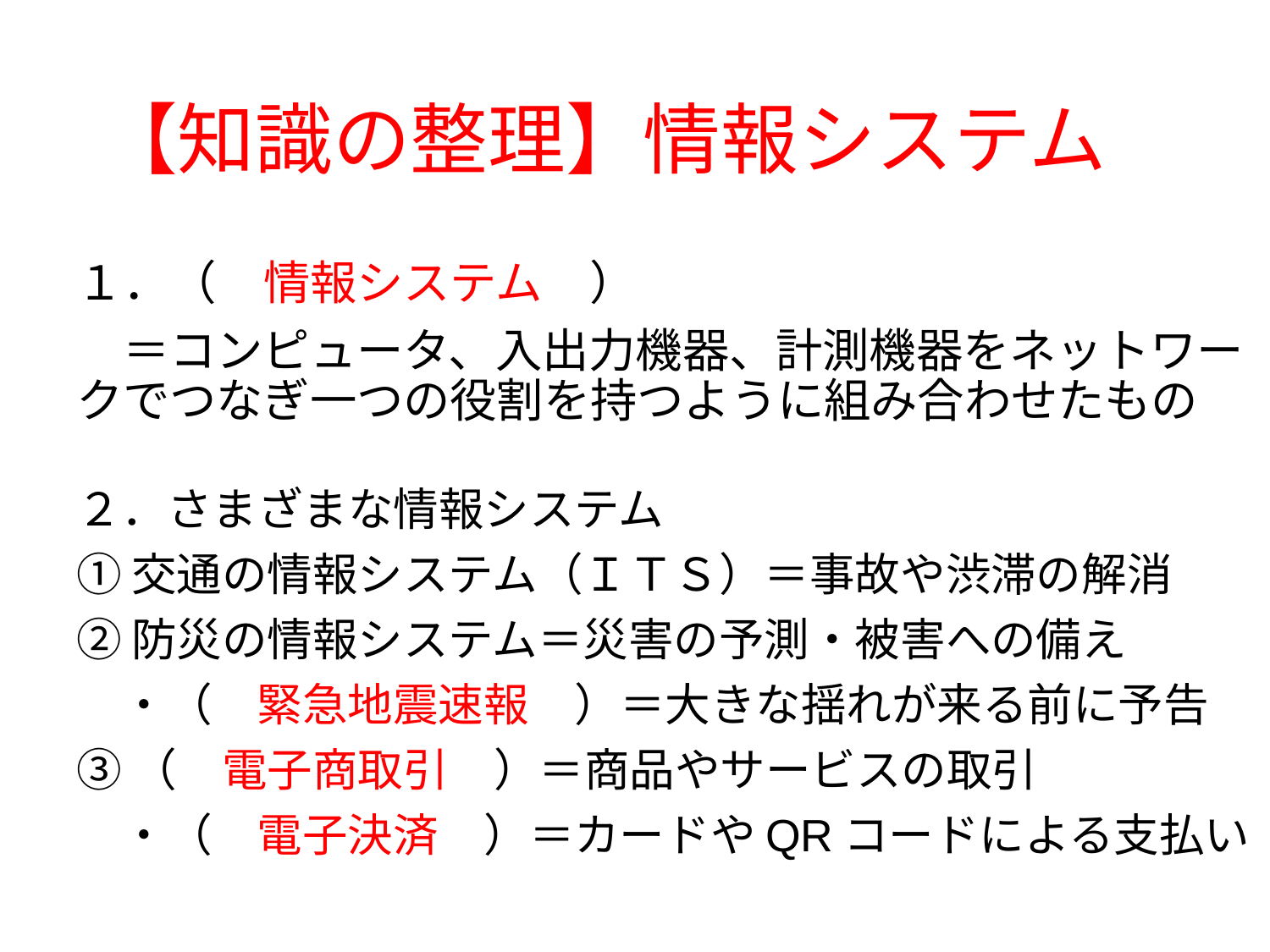

# 【知識の整理】情報システム
１．（　情報システム　）
　＝コンピュータ、入出力機器、計測機器をネットワークでつなぎ一つの役割を持つように組み合わせたもの
２．さまざまな情報システム
①交通の情報システム（ＩＴＳ）＝事故や渋滞の解消
②防災の情報システム＝災害の予測・被害への備え
　・（　緊急地震速報　）＝大きな揺れが来る前に予告
③（　電子商取引　）＝商品やサービスの取引
　・（　電子決済　）＝カードやQRコードによる支払い